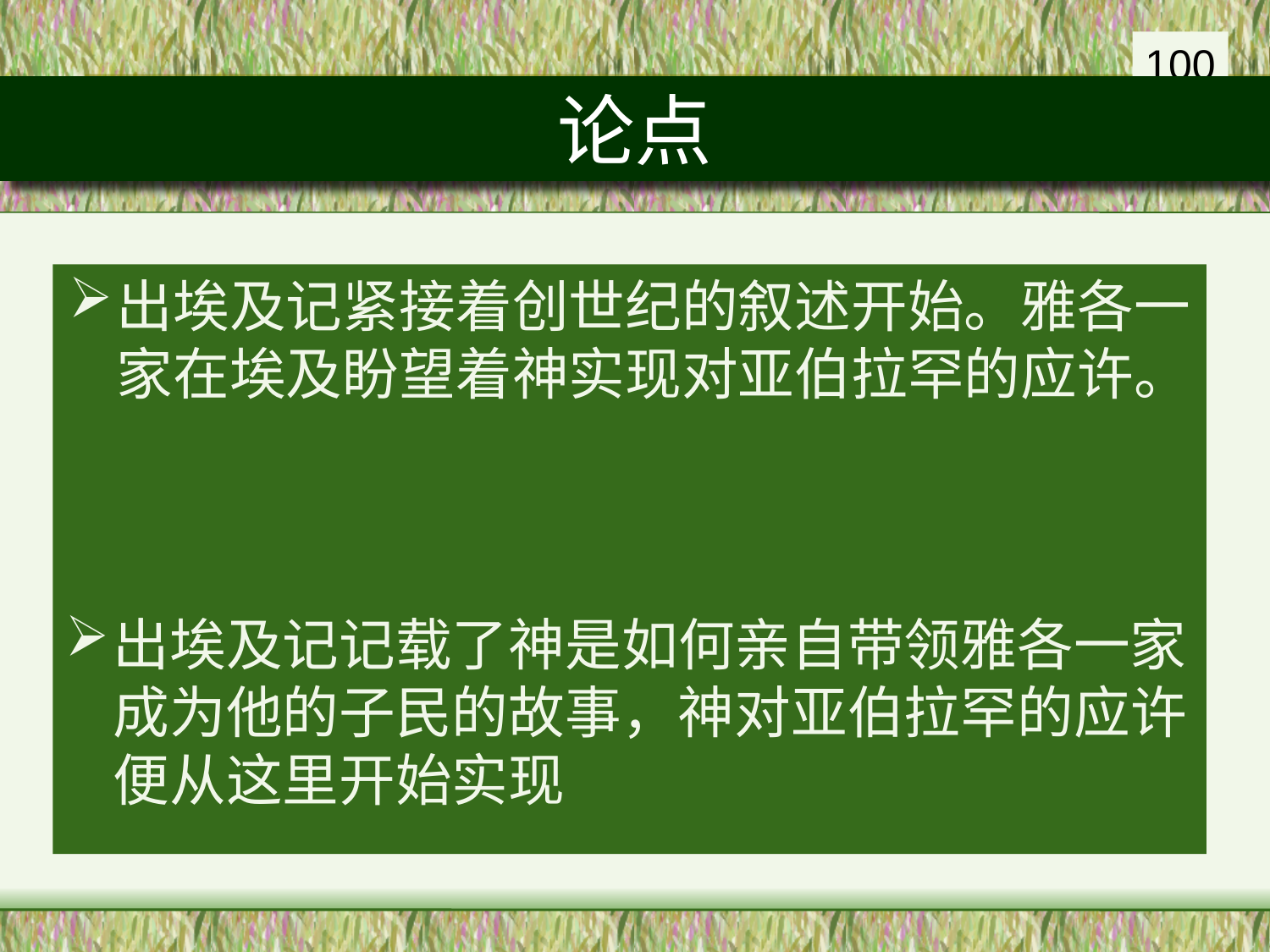

100
# 论点
论点
出埃及记紧接着创世纪的叙述开始。雅各一家在埃及盼望着神实现对亚伯拉罕的应许。

出埃及记记载了神是如何亲自带领雅各一家成为他的子民的故事，神对亚伯拉罕的应许便从这里开始实现